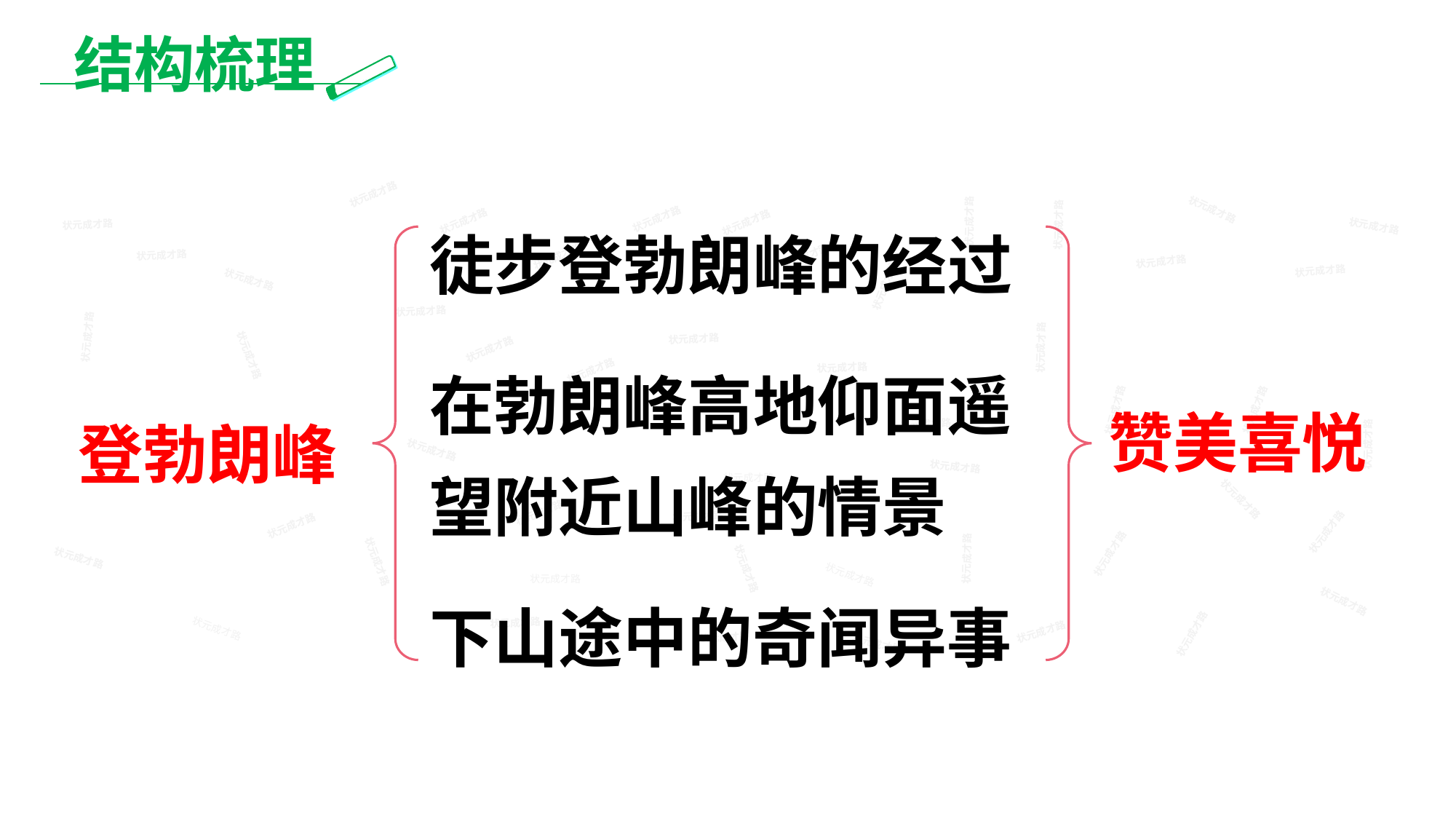

结构梳理

状元成才路
徒步登勃朗峰的经过
状元成才路
状元成才路
状元成才路
状元成才路
状元成才路
状元成才路
状元成才路
状元成才路

状元成才路
状元成才路
状元成才路
状元成才路
状元成才路
状元成才路
状元成才路
状元成才路
状元成才路
状元成才路
状元成才路
状元成才路
状元成才路
状元成才路
状元成才路
状元成才路
状元成才路
状元成才路
状元成才路
状元成才路
状元成才路
状元成才路
状元成才路
状元成才路
状元成才路
在勃朗峰高地仰面遥望附近山峰的情景
状元成才路
状元成才路
状元成才路
状元成才路
状元成才路
状元成才路
状元成才路
状元成才路
登勃朗峰
状元成才路
赞美喜悦
状元成才路
状元成才路
状元成才路
状元成才路
状元成才路
状元成才路
状元成才路
状元成才路
状元成才路
状元成才路
状元成才路
状元成才路
状元成才路
状元成才路
状元成才路
状元成才路
状元成才路
状元成才路
状元成才路
状元成才路
状元成才路
状元成才路
状元成才路
状元成才路
状元成才路
状元成才路
状元成才路
状元成才路
状元成才路
状元成才路
状元成才路
状元成才路
状元成才路
状元成才路
状元成才路
状元成才路
状元成才路
状元成才路
状元成才路
状元成才路
状元成才路
状元成才路
状元成才路
下山途中的奇闻异事
状元成才路
状元成才路
状元成才路
状元成才路
状元成才路
状元成才路
状元成才路
状元成才路
状元成才路
状元成才路
状元成才路
状元成才路
状元成才路
状元成才路